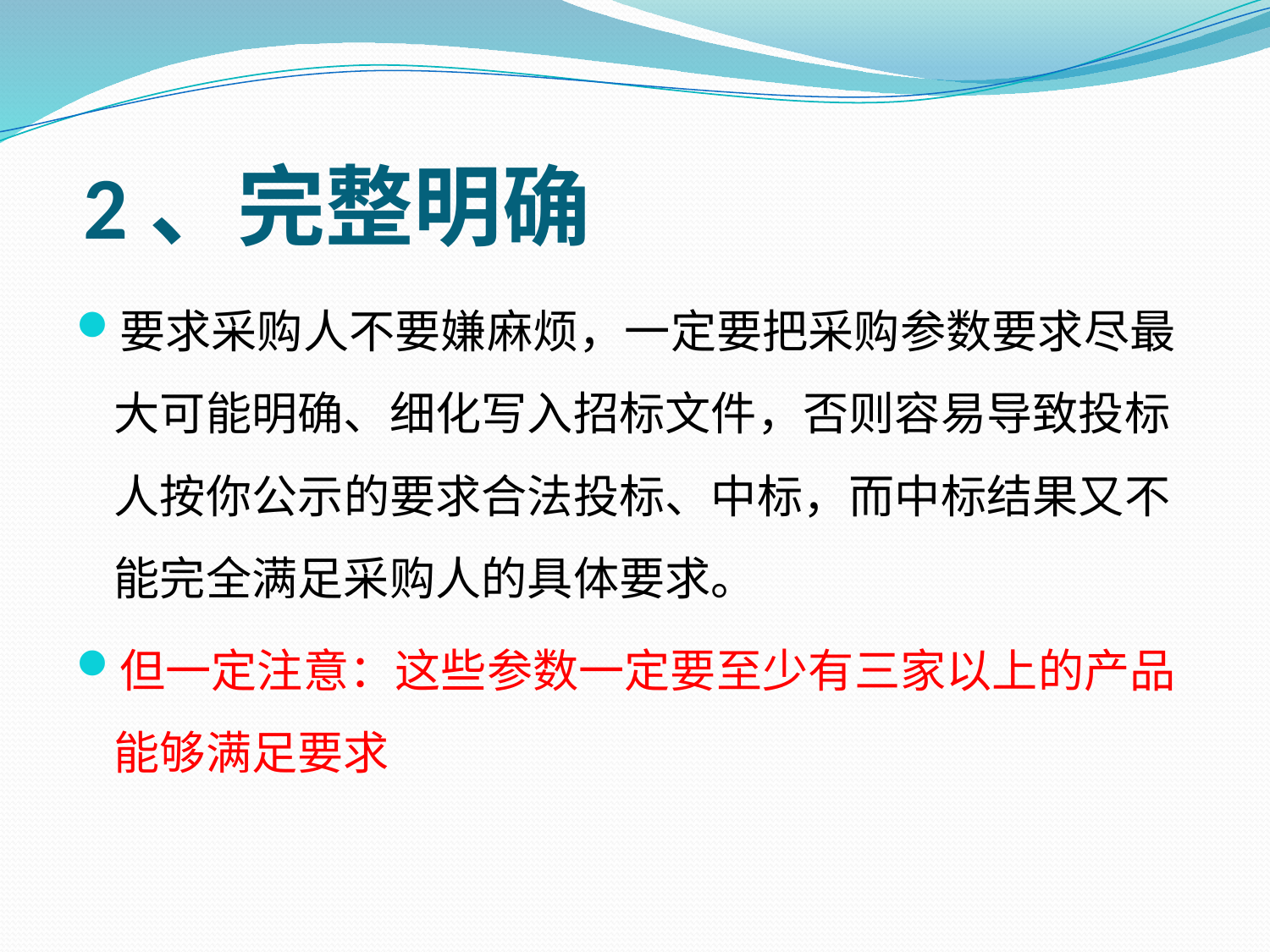

# 2、完整明确
要求采购人不要嫌麻烦，一定要把采购参数要求尽最大可能明确、细化写入招标文件，否则容易导致投标人按你公示的要求合法投标、中标，而中标结果又不能完全满足采购人的具体要求。
但一定注意：这些参数一定要至少有三家以上的产品能够满足要求